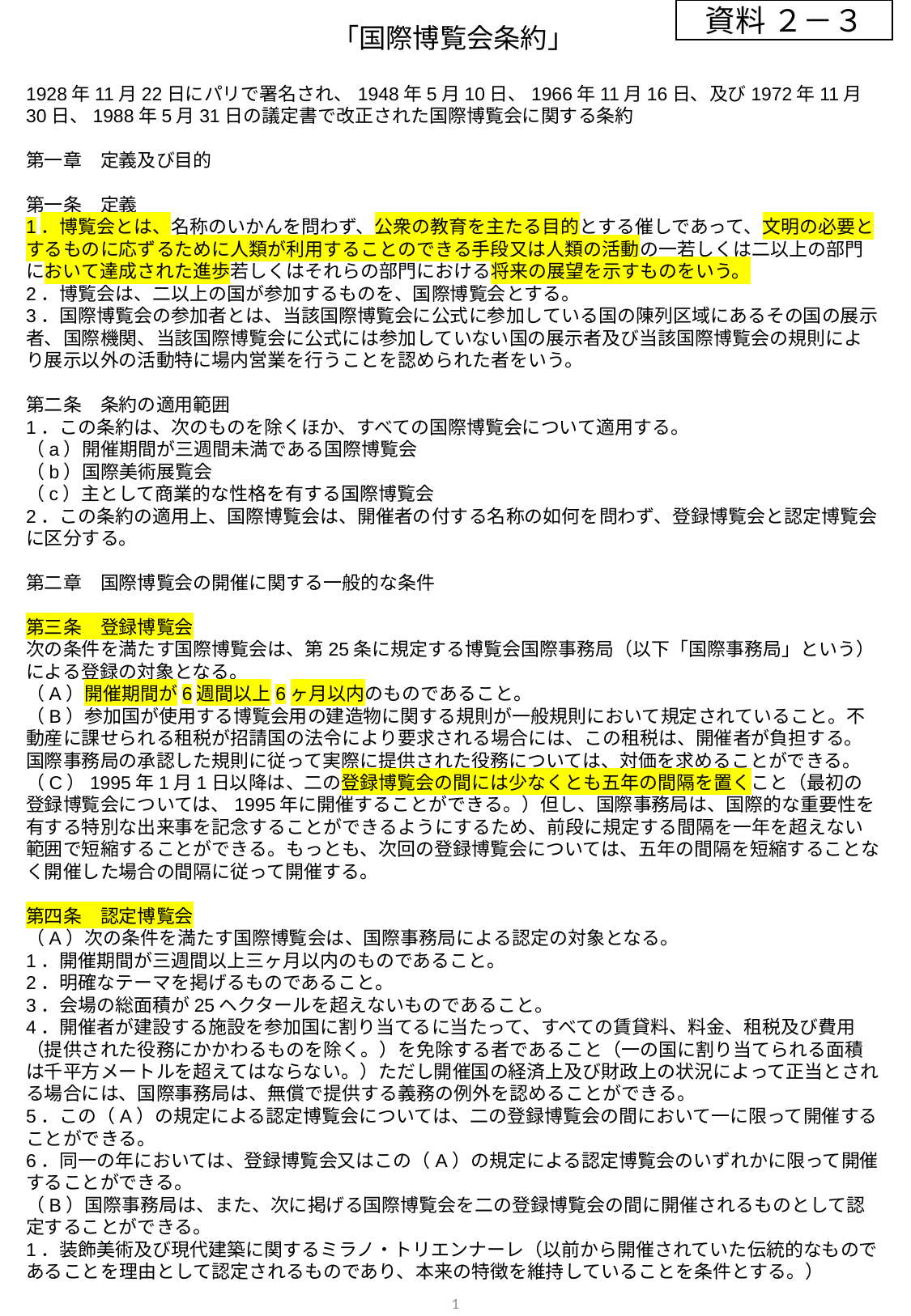

資料 ２－３
「国際博覧会条約」

1928年11月22日にパリで署名され、1948年5月10日、1966年11月16日、及び1972年11月30日、1988年5月31日の議定書で改正された国際博覧会に関する条約

第一章　定義及び目的

第一条　定義
1．博覧会とは、名称のいかんを問わず、公衆の教育を主たる目的とする催しであって、文明の必要とするものに応ずるために人類が利用することのできる手段又は人類の活動の一若しくは二以上の部門において達成された進歩若しくはそれらの部門における将来の展望を示すものをいう。
2．博覧会は、二以上の国が参加するものを、国際博覧会とする。
3．国際博覧会の参加者とは、当該国際博覧会に公式に参加している国の陳列区域にあるその国の展示者、国際機関、当該国際博覧会に公式には参加していない国の展示者及び当該国際博覧会の規則により展示以外の活動特に場内営業を行うことを認められた者をいう。

第二条　条約の適用範囲
1．この条約は、次のものを除くほか、すべての国際博覧会について適用する。
（a）開催期間が三週間未満である国際博覧会
（b）国際美術展覧会
（c）主として商業的な性格を有する国際博覧会
2．この条約の適用上、国際博覧会は、開催者の付する名称の如何を問わず、登録博覧会と認定博覧会に区分する。

第二章　国際博覧会の開催に関する一般的な条件

第三条　登録博覧会
次の条件を満たす国際博覧会は、第25条に規定する博覧会国際事務局（以下「国際事務局」という）による登録の対象となる。
（A）開催期間が6週間以上6ヶ月以内のものであること。
（B）参加国が使用する博覧会用の建造物に関する規則が一般規則において規定されていること。不動産に課せられる租税が招請国の法令により要求される場合には、この租税は、開催者が負担する。国際事務局の承認した規則に従って実際に提供された役務については、対価を求めることができる。
（C）1995年1月1日以降は、二の登録博覧会の間には少なくとも五年の間隔を置くこと（最初の登録博覧会については、1995年に開催することができる。）但し、国際事務局は、国際的な重要性を有する特別な出来事を記念することができるようにするため、前段に規定する間隔を一年を超えない範囲で短縮することができる。もっとも、次回の登録博覧会については、五年の間隔を短縮することなく開催した場合の間隔に従って開催する。

第四条　認定博覧会
（A）次の条件を満たす国際博覧会は、国際事務局による認定の対象となる。
1．開催期間が三週間以上三ヶ月以内のものであること。
2．明確なテーマを掲げるものであること。
3．会場の総面積が25ヘクタールを超えないものであること。
4．開催者が建設する施設を参加国に割り当てるに当たって、すべての賃貸料、料金、租税及び費用（提供された役務にかかわるものを除く。）を免除する者であること（一の国に割り当てられる面積は千平方メートルを超えてはならない。）ただし開催国の経済上及び財政上の状況によって正当とされる場合には、国際事務局は、無償で提供する義務の例外を認めることができる。
5．この（A）の規定による認定博覧会については、二の登録博覧会の間において一に限って開催することができる。
6．同一の年においては、登録博覧会又はこの（A）の規定による認定博覧会のいずれかに限って開催することができる。
（B）国際事務局は、また、次に掲げる国際博覧会を二の登録博覧会の間に開催されるものとして認定することができる。
1．装飾美術及び現代建築に関するミラノ・トリエンナーレ（以前から開催されていた伝統的なものであることを理由として認定されるものであり、本来の特徴を維持していることを条件とする。）

1